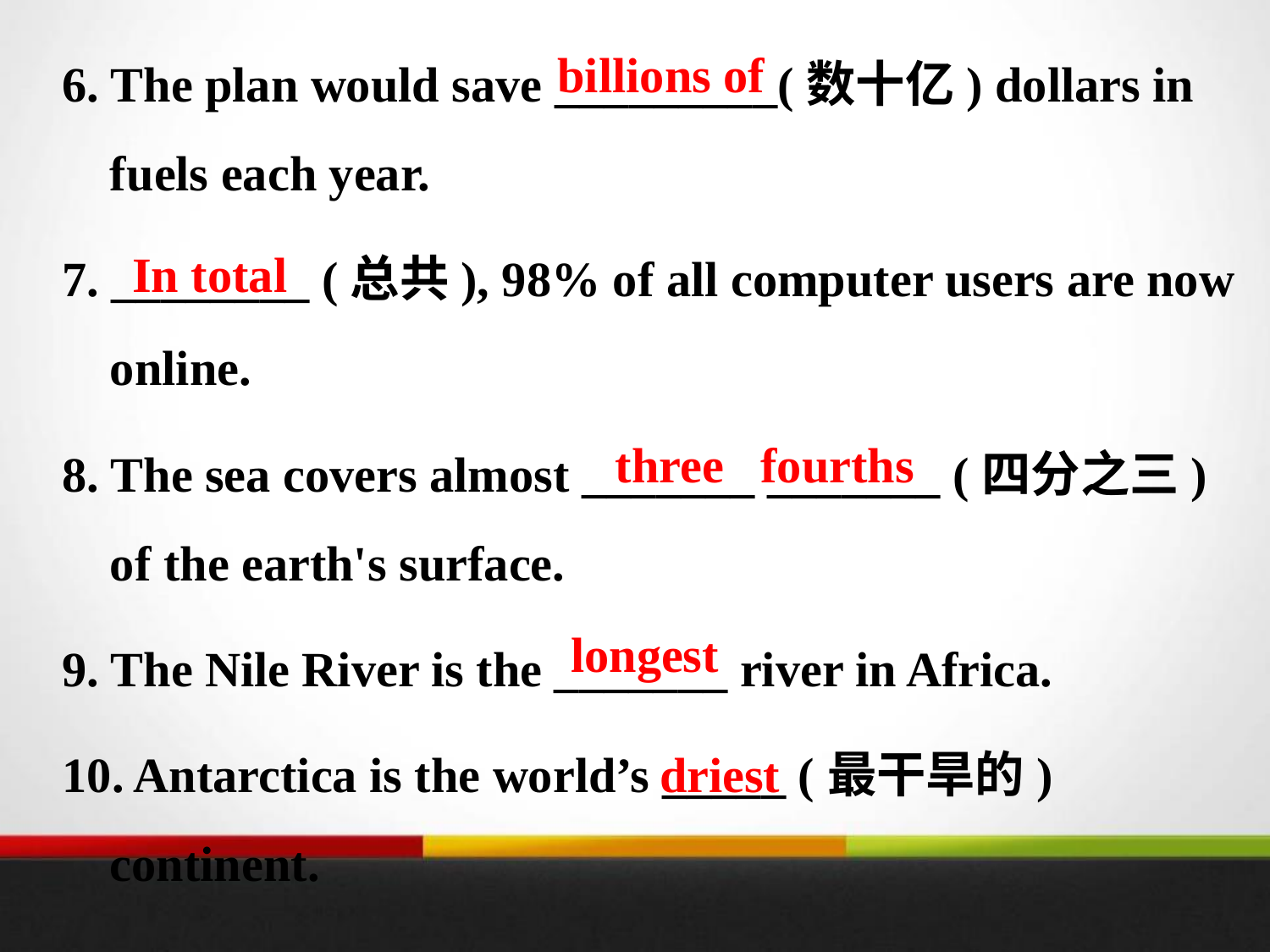

6. The plan would save _________(数十亿) dollars in fuels each year.
7. ________ (总共), 98% of all computer users are now online.
8. The sea covers almost _______ _______ (四分之三) of the earth's surface.
9. The Nile River is the _______ river in Africa.
10. Antarctica is the world’s _____ (最干旱的) continent.
billions of
In total
three   fourths
longest
driest